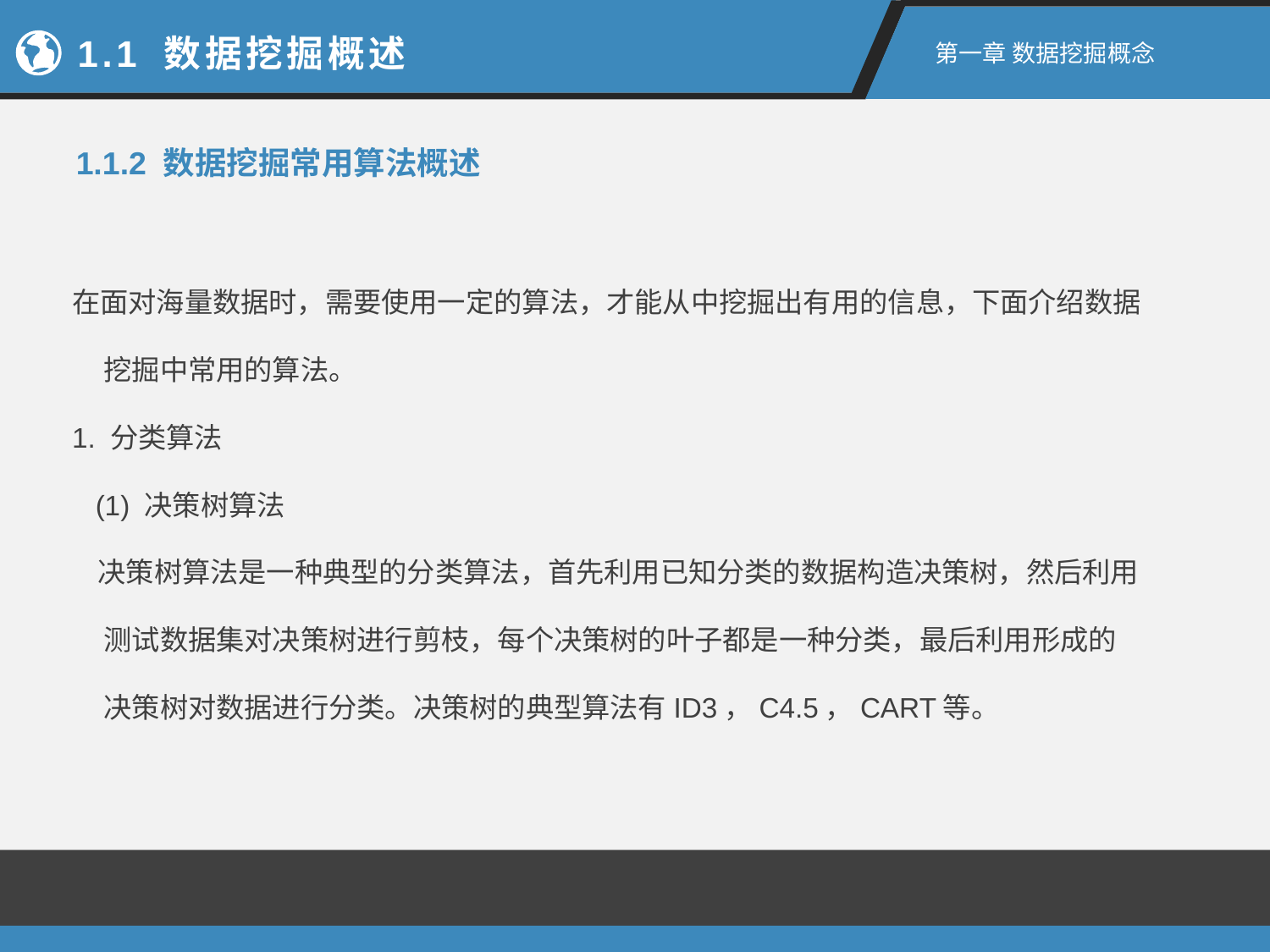

1.1 数据挖掘概述

第一章 数据挖掘概念
1.1.2 数据挖掘常用算法概述
在面对海量数据时，需要使用一定的算法，才能从中挖掘出有用的信息，下面介绍数据挖掘中常用的算法。
1. 分类算法
   (1) 决策树算法
   决策树算法是一种典型的分类算法，首先利用已知分类的数据构造决策树，然后利用测试数据集对决策树进行剪枝，每个决策树的叶子都是一种分类，最后利用形成的决策树对数据进行分类。决策树的典型算法有ID3，C4.5，CART等。